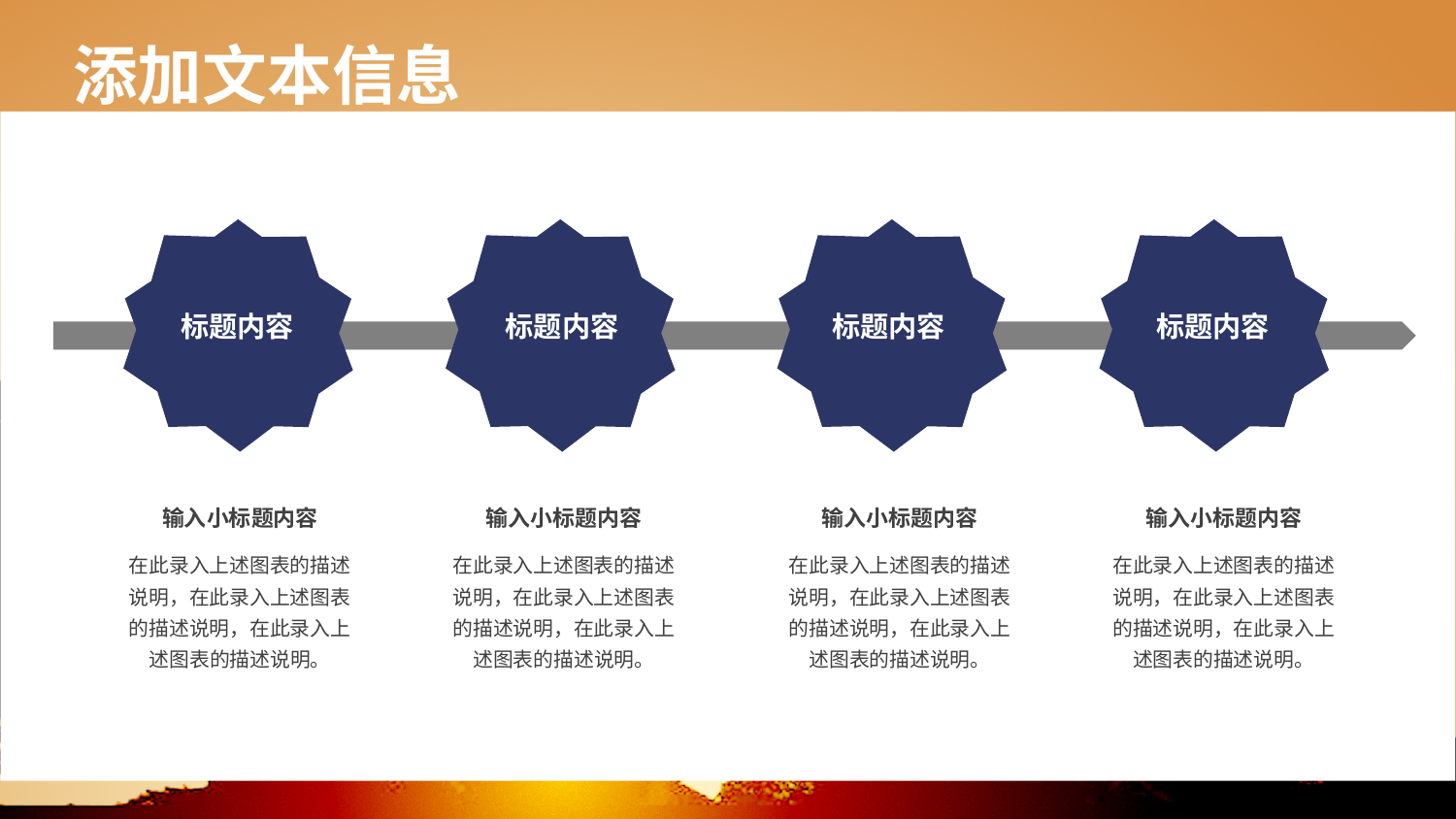

标题内容

标题内容

标题内容

标题内容

输入小标题内容
在此录入上述图表的描述说明，在此录入上述图表的描述说明，在此录入上述图表的描述说明。
输入小标题内容
在此录入上述图表的描述说明，在此录入上述图表的描述说明，在此录入上述图表的描述说明。
输入小标题内容
在此录入上述图表的描述说明，在此录入上述图表的描述说明，在此录入上述图表的描述说明。
输入小标题内容
在此录入上述图表的描述说明，在此录入上述图表的描述说明，在此录入上述图表的描述说明。